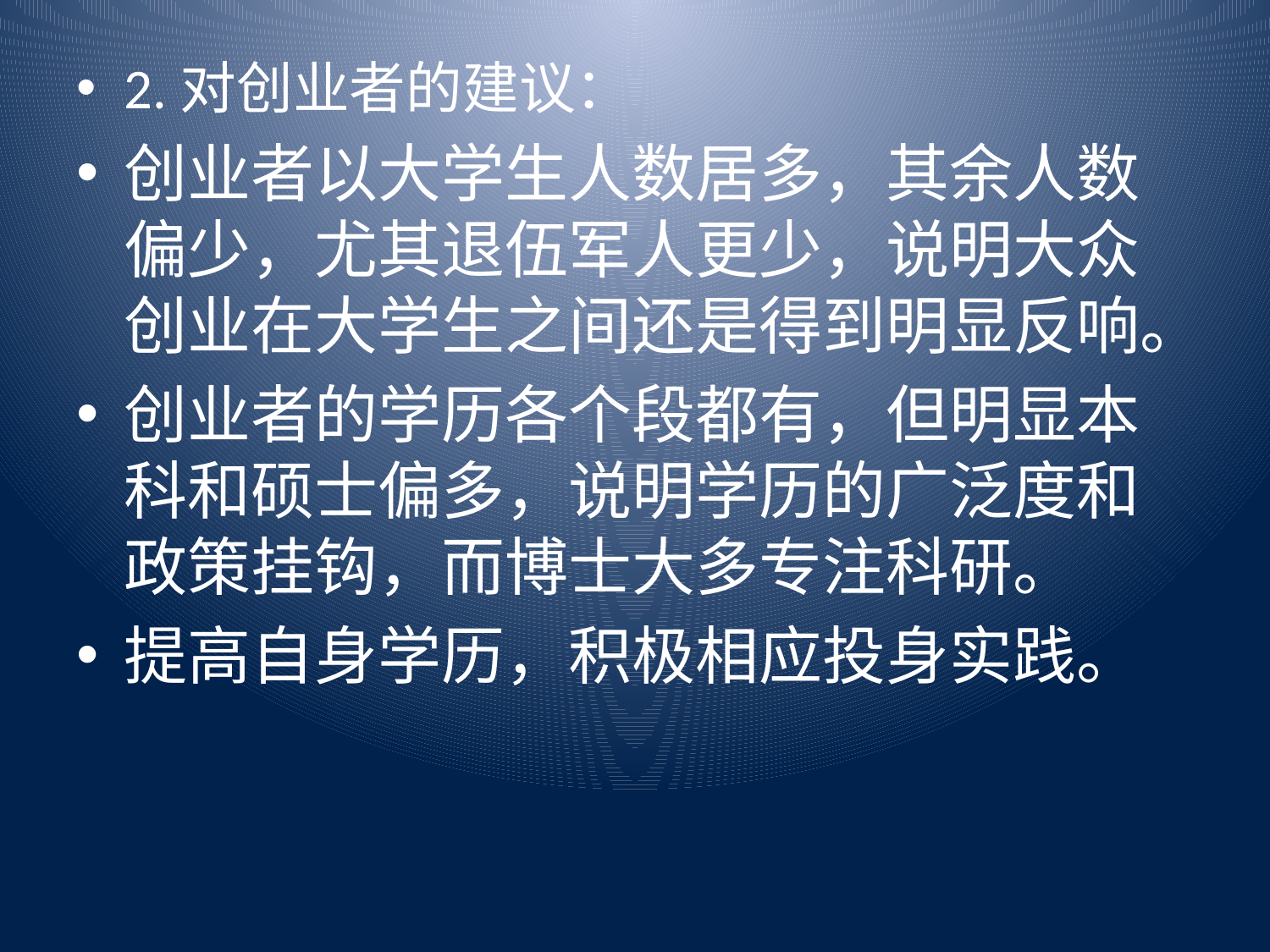

2.对创业者的建议：
创业者以大学生人数居多，其余人数偏少，尤其退伍军人更少，说明大众创业在大学生之间还是得到明显反响。
创业者的学历各个段都有，但明显本科和硕士偏多，说明学历的广泛度和政策挂钩，而博士大多专注科研。
提高自身学历，积极相应投身实践。